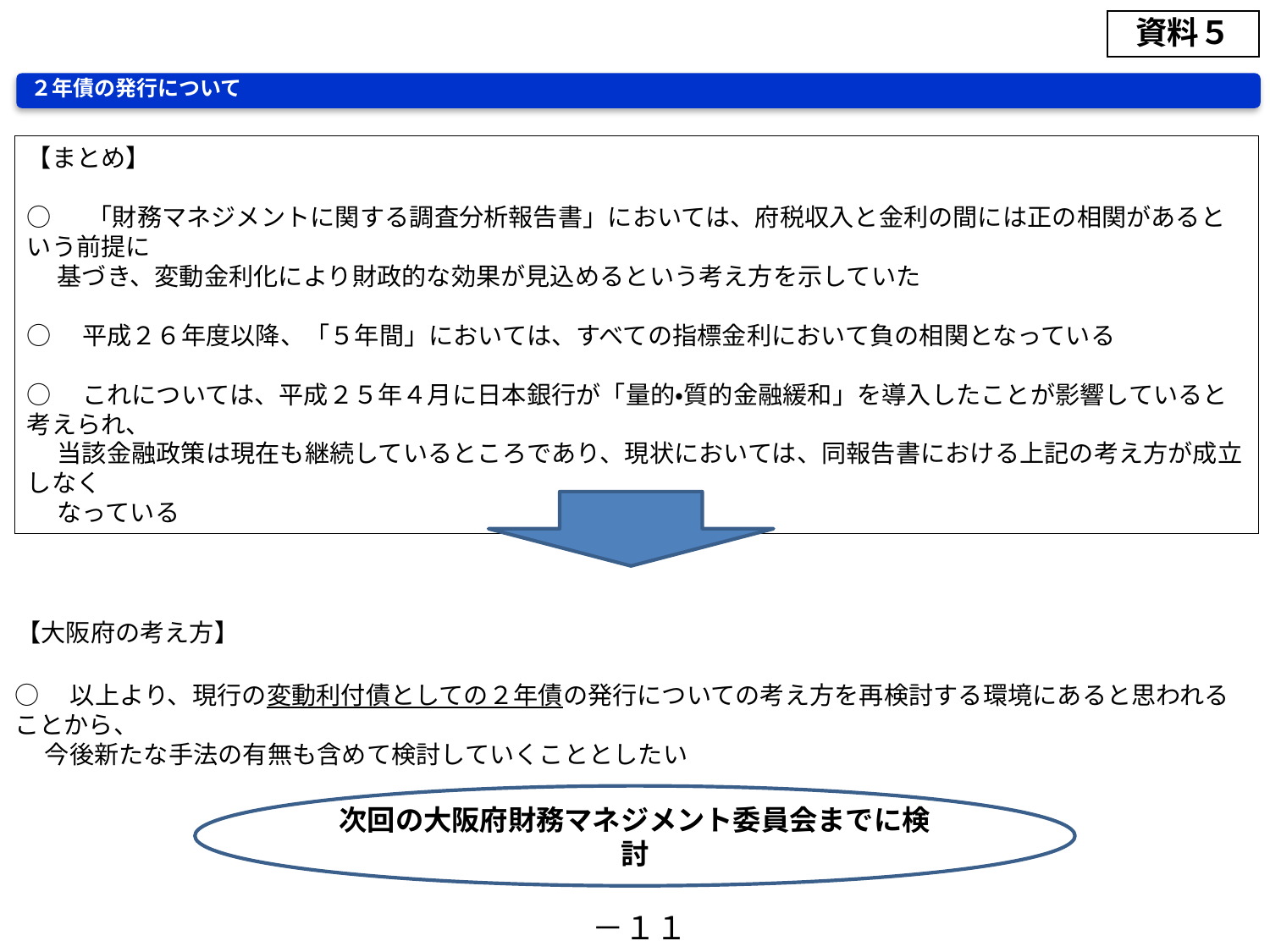

資料５
２年債の発行について
【まとめ】

○　 「財務マネジメントに関する調査分析報告書」においては、府税収入と金利の間には正の相関があるという前提に
　 基づき、変動金利化により財政的な効果が見込めるという考え方を示していた

○　平成２６年度以降、「５年間」においては、すべての指標金利において負の相関となっている

○　これについては、平成２５年４月に日本銀行が「量的・質的金融緩和」を導入したことが影響していると考えられ、
　 当該金融政策は現在も継続しているところであり、現状においては、同報告書における上記の考え方が成立しなく
　 なっている

【大阪府の考え方】

○　以上より、現行の変動利付債としての２年債の発行についての考え方を再検討する環境にあると思われることから、
　 今後新たな手法の有無も含めて検討していくこととしたい
次回の大阪府財務マネジメント委員会までに検討
－１１－